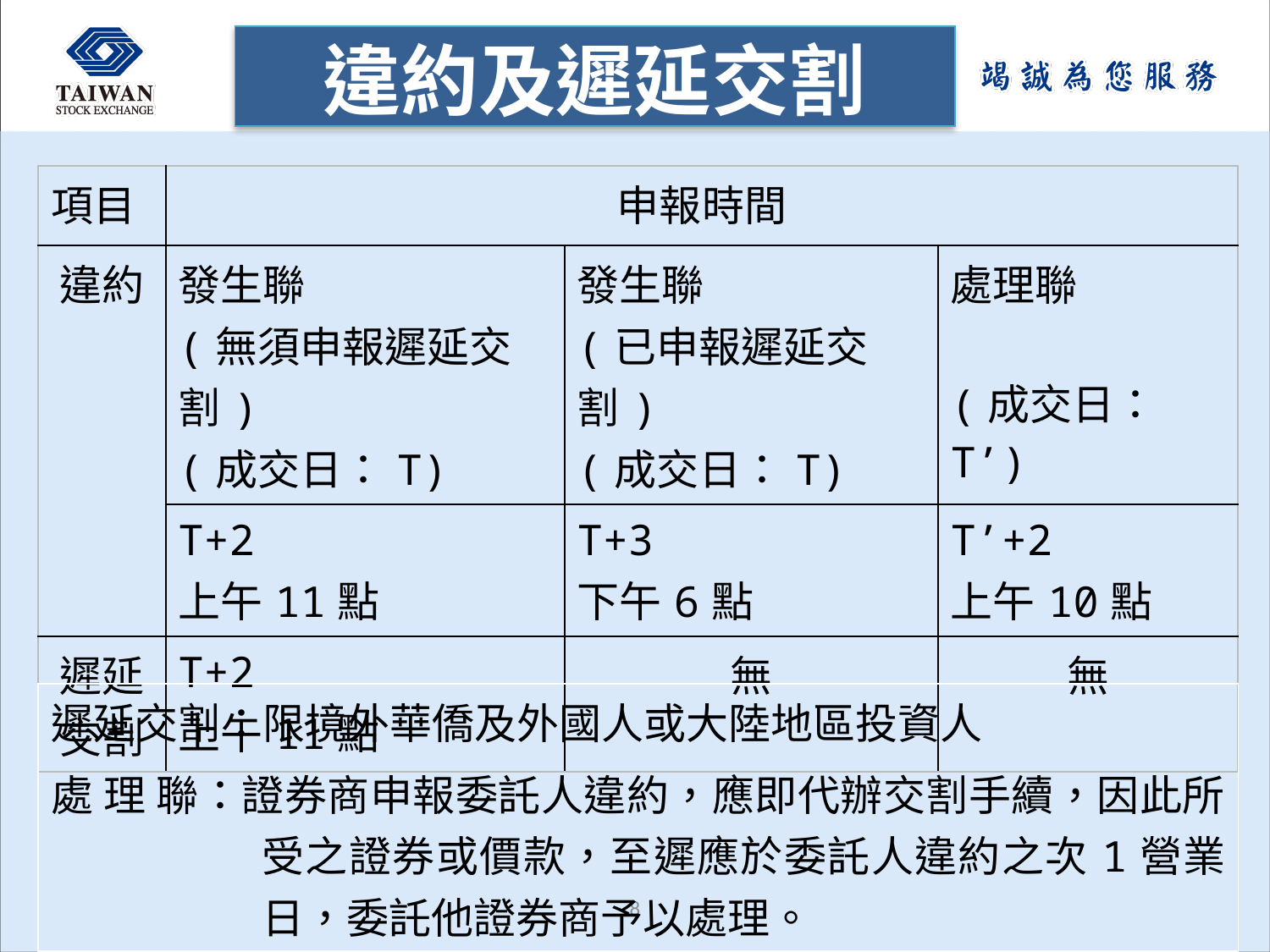

# 違約及遲延交割
| 項目 | 申報時間 |  |  |
| --- | --- | --- | --- |
| 違約 | 發生聯 (無須申報遲延交割) (成交日：T) | 發生聯 (已申報遲延交割) (成交日：T) | 處理聯 (成交日：T’) |
|  | T+2 上午11點 | T+3 下午6點 | T’+2 上午10點 |
| 遲延交割 | T+2 上午11點 | 無 | 無 |
| 遲延交割：限境外華僑及外國人或大陸地區投資人 處 理 聯：證券商申報委託人違約，應即代辦交割手續，因此所受之證券或價款，至遲應於委託人違約之次1營業日，委託他證券商予以處理。 |
| --- |
8